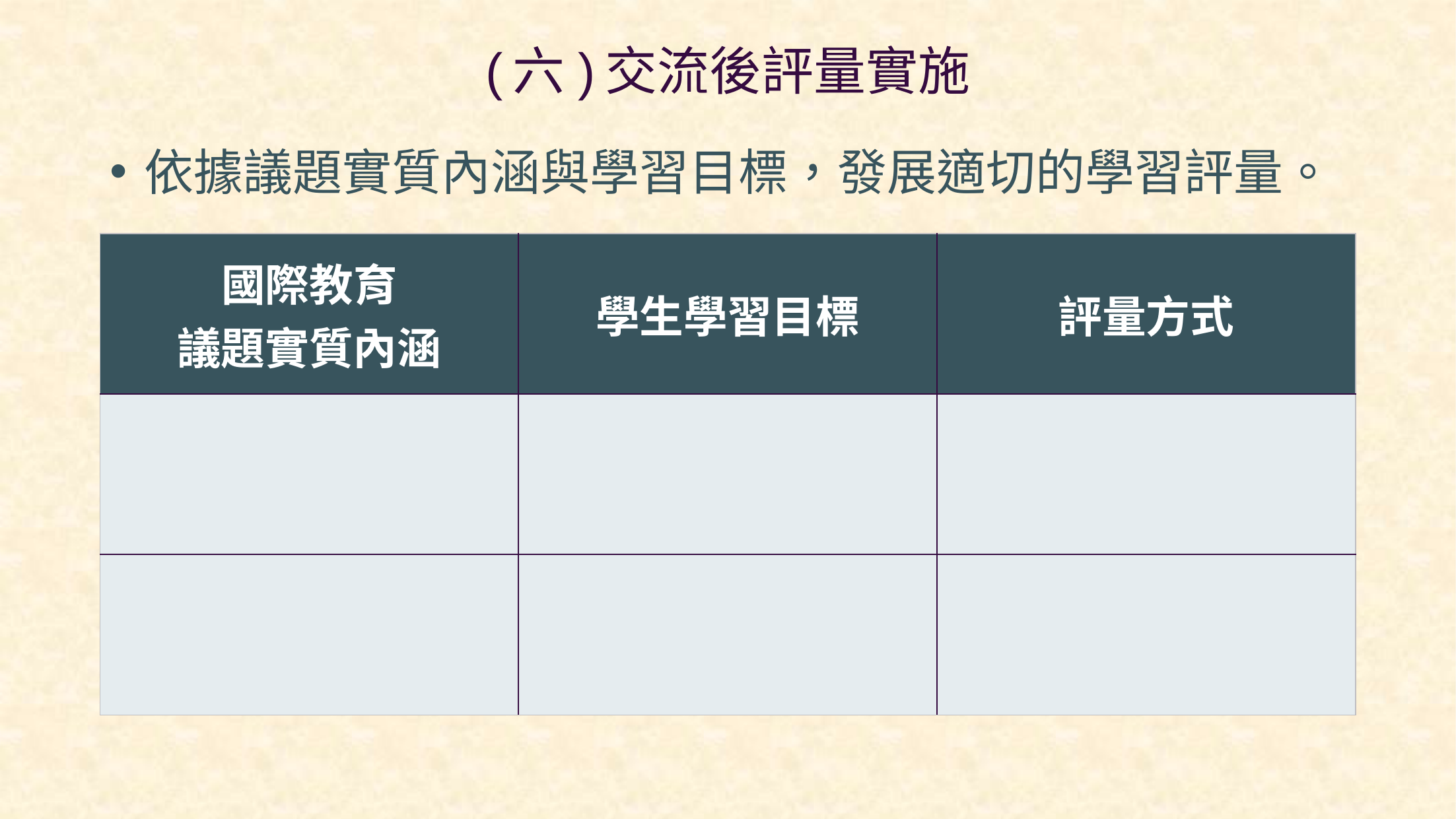

(六)交流後評量實施
依據議題實質內涵與學習目標，發展適切的學習評量。
| 國際教育 議題實質內涵 | 學生學習目標 | 評量方式 |
| --- | --- | --- |
|  |  |  |
|  |  |  |